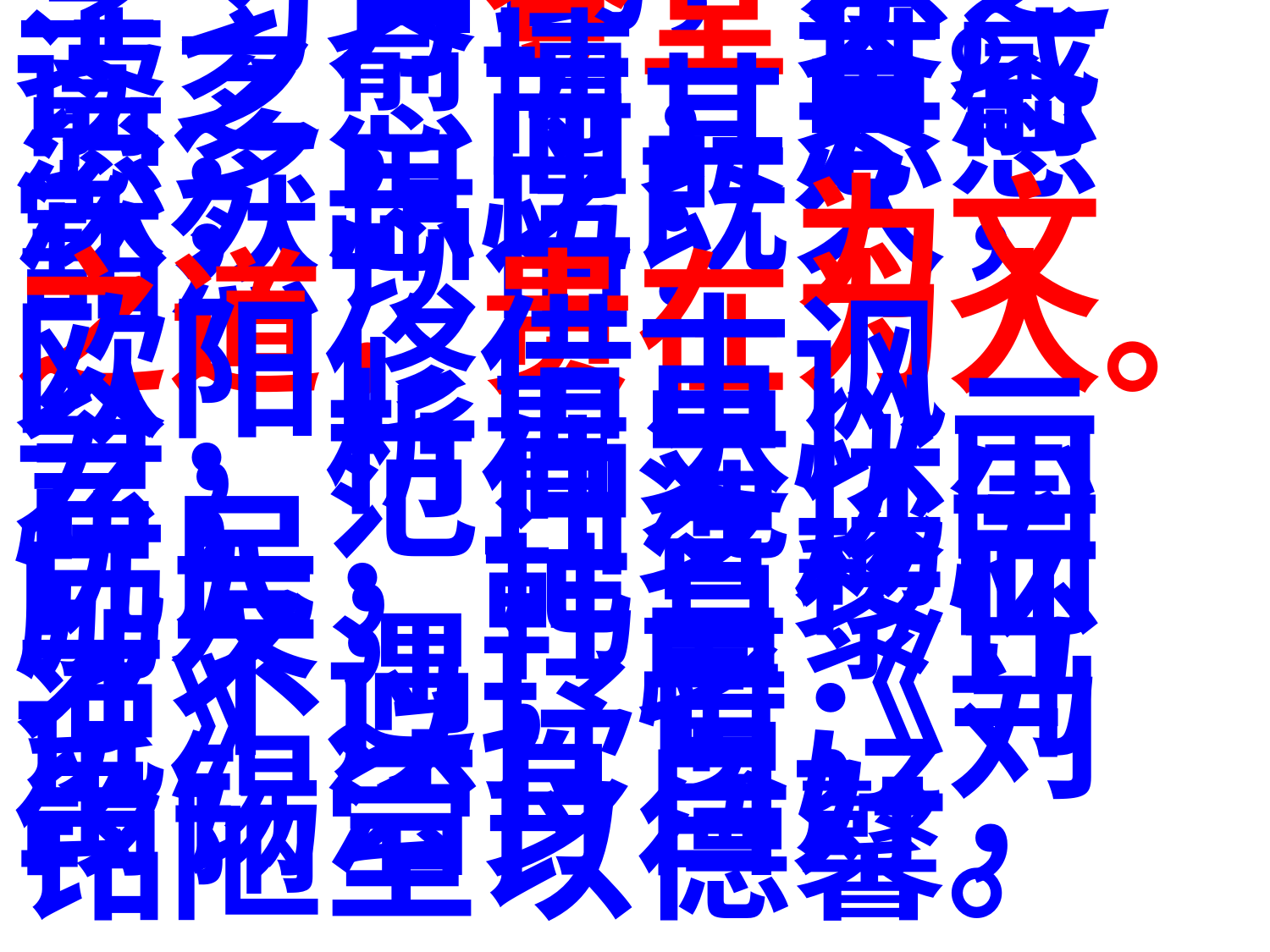

自此，余之学习方登堂矣。
读之愈博，其感愈多，而其思愈
深；思之既久，豁然顿悟：为文
之道，贵在为人。欧阳修借古讽
今，析青史以示君；范仲淹忧国
忧民，记名楼而励友；韩昌黎怀
才不遇，著《马说》以抒愤；刘
禹锡洁身自好，铭陋室以德馨。